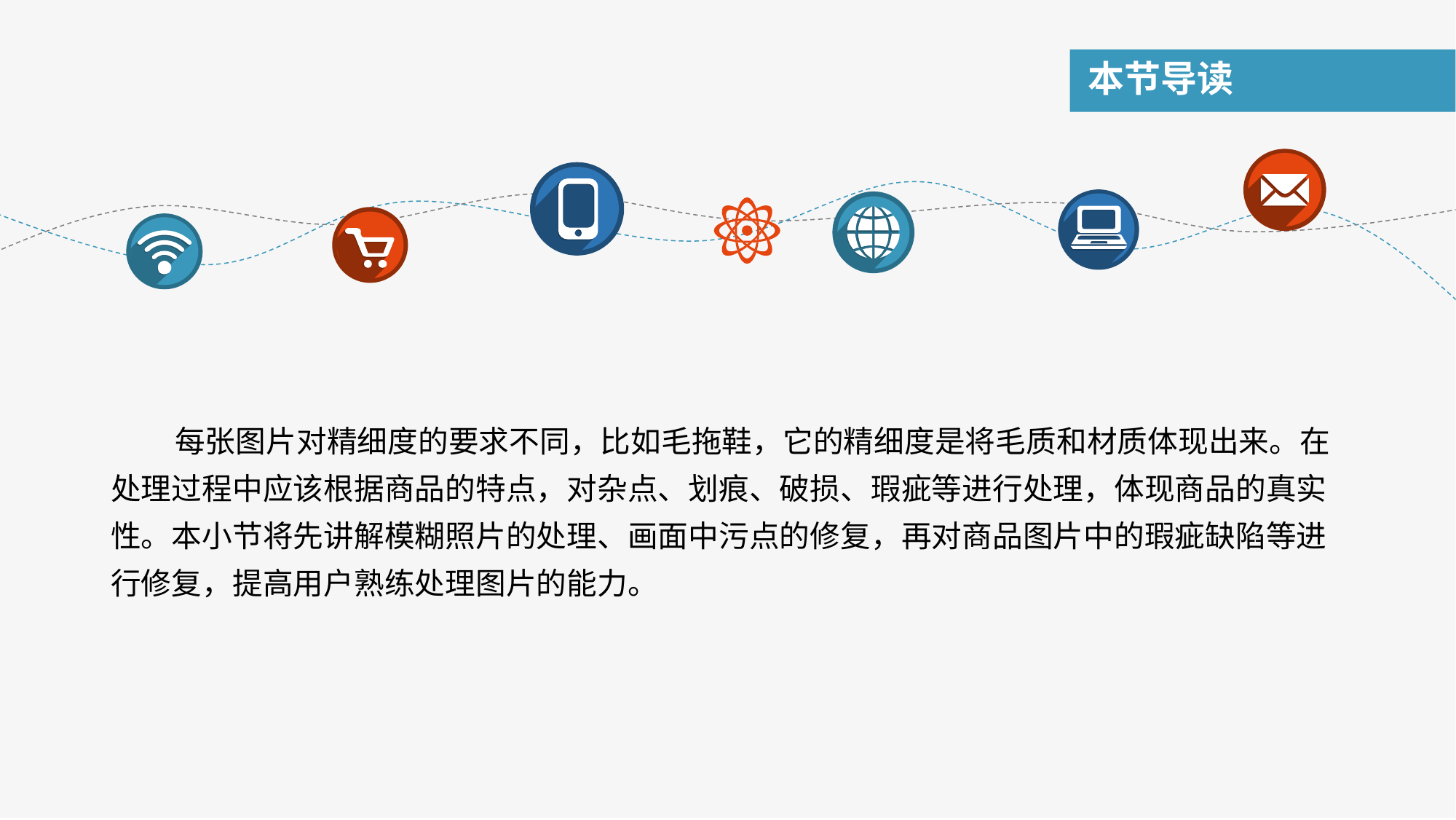

本节导读

每张图片对精细度的要求不同，比如毛拖鞋，它的精细度是将毛质和材质体现出来。在处理过程中应该根据商品的特点，对杂点、划痕、破损、瑕疵等进行处理，体现商品的真实性。本小节将先讲解模糊照片的处理、画面中污点的修复，再对商品图片中的瑕疵缺陷等进行修复，提高用户熟练处理图片的能力。